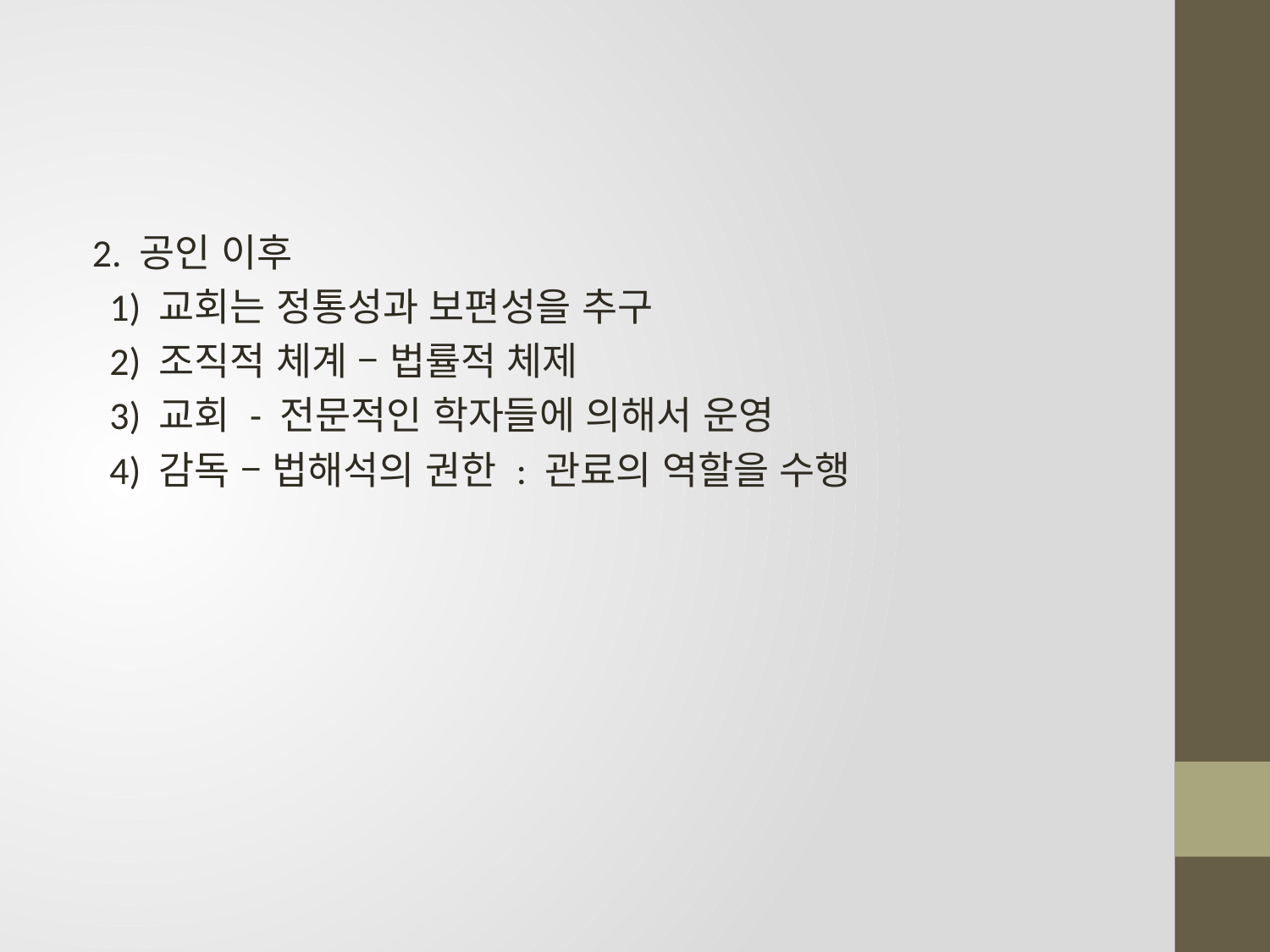

#
2. 공인 이후
  1) 교회는 정통성과 보편성을 추구
  2) 조직적 체계 – 법률적 체제
  3) 교회 - 전문적인 학자들에 의해서 운영
  4) 감독 – 법해석의 권한 : 관료의 역할을 수행